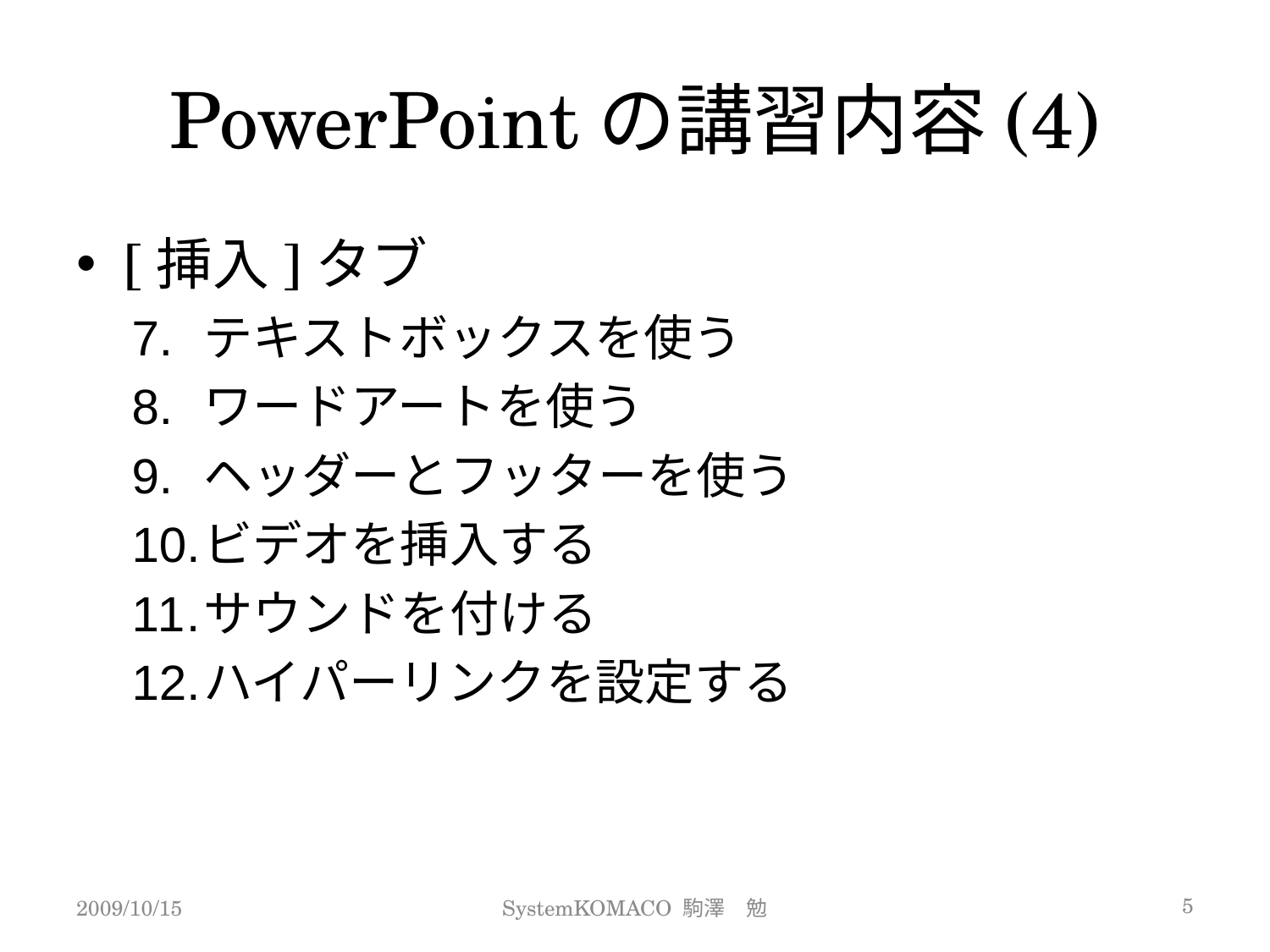

# PowerPointの講習内容(4)
[挿入]タブ
テキストボックスを使う
ワードアートを使う
ヘッダーとフッターを使う
ビデオを挿入する
サウンドを付ける
ハイパーリンクを設定する

2009/10/15
SystemKOMACO 駒澤　勉
5